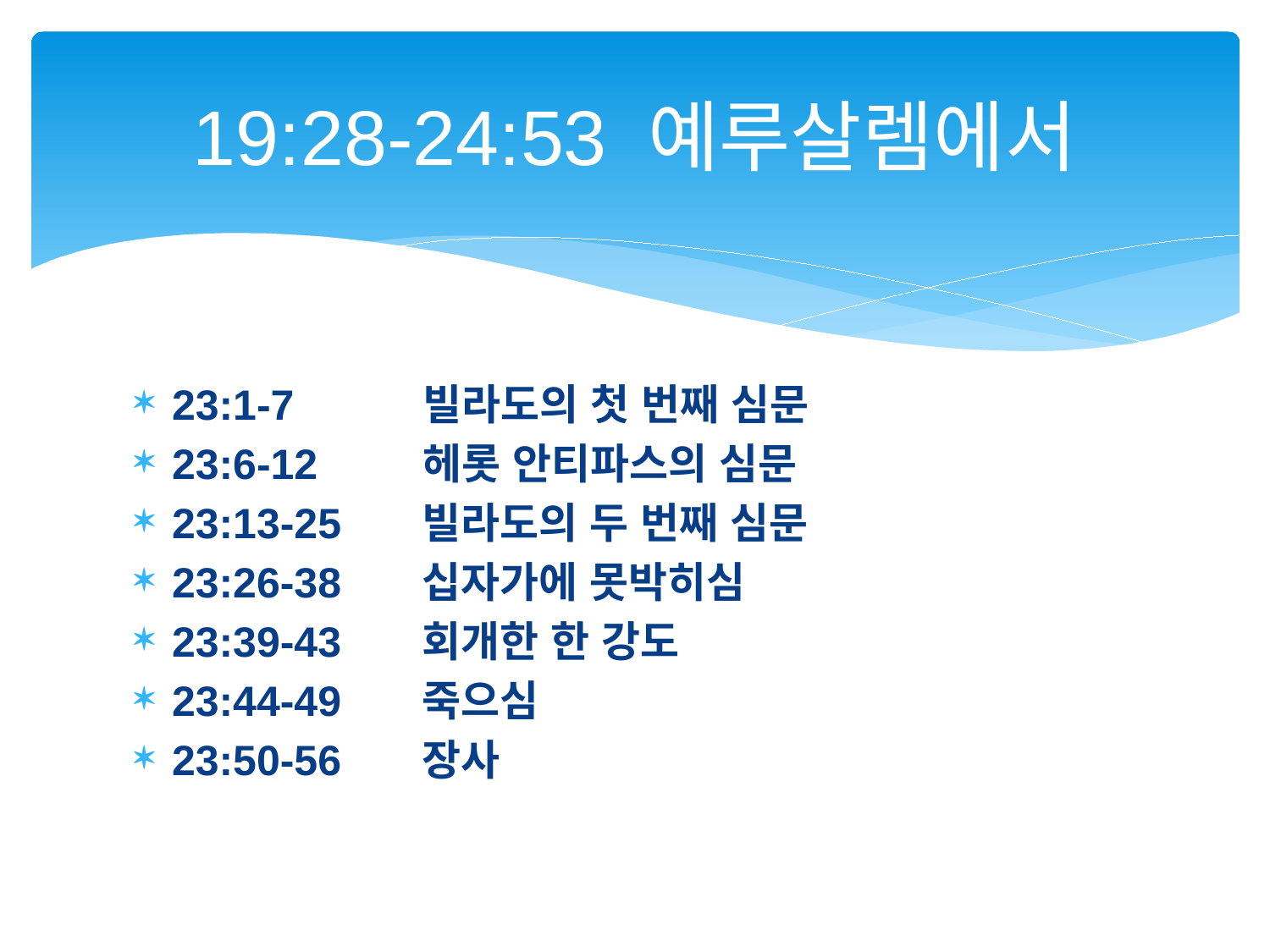

# 19:28-24:53 예루살렘에서
23:1-7          빌라도의 첫 번째 심문
23:6-12        헤롯 안티파스의 심문
23:13-25      빌라도의 두 번째 심문
23:26-38      십자가에 못박히심
23:39-43      회개한 한 강도
23:44-49      죽으심
23:50-56      장사